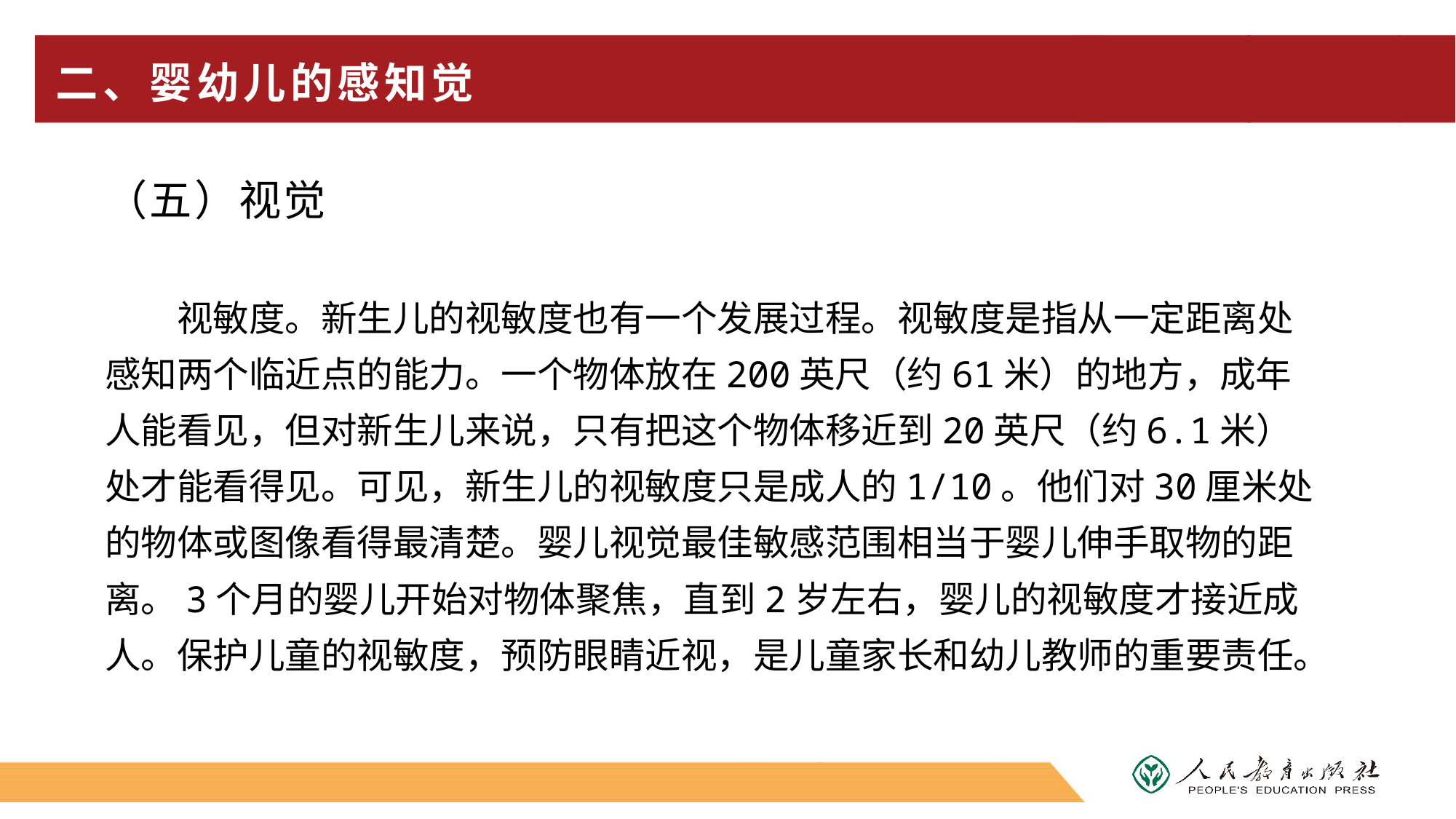

# 二、婴幼儿的感知觉
（五）视觉
视敏度。新生儿的视敏度也有一个发展过程。视敏度是指从一定距离处感知两个临近点的能力。一个物体放在200英尺（约61米）的地方，成年人能看见，但对新生儿来说，只有把这个物体移近到20英尺（约6.1米）处才能看得见。可见，新生儿的视敏度只是成人的1/10。他们对30厘米处的物体或图像看得最清楚。婴儿视觉最佳敏感范围相当于婴儿伸手取物的距离。3个月的婴儿开始对物体聚焦，直到2岁左右，婴儿的视敏度才接近成人。保护儿童的视敏度，预防眼睛近视，是儿童家长和幼儿教师的重要责任。